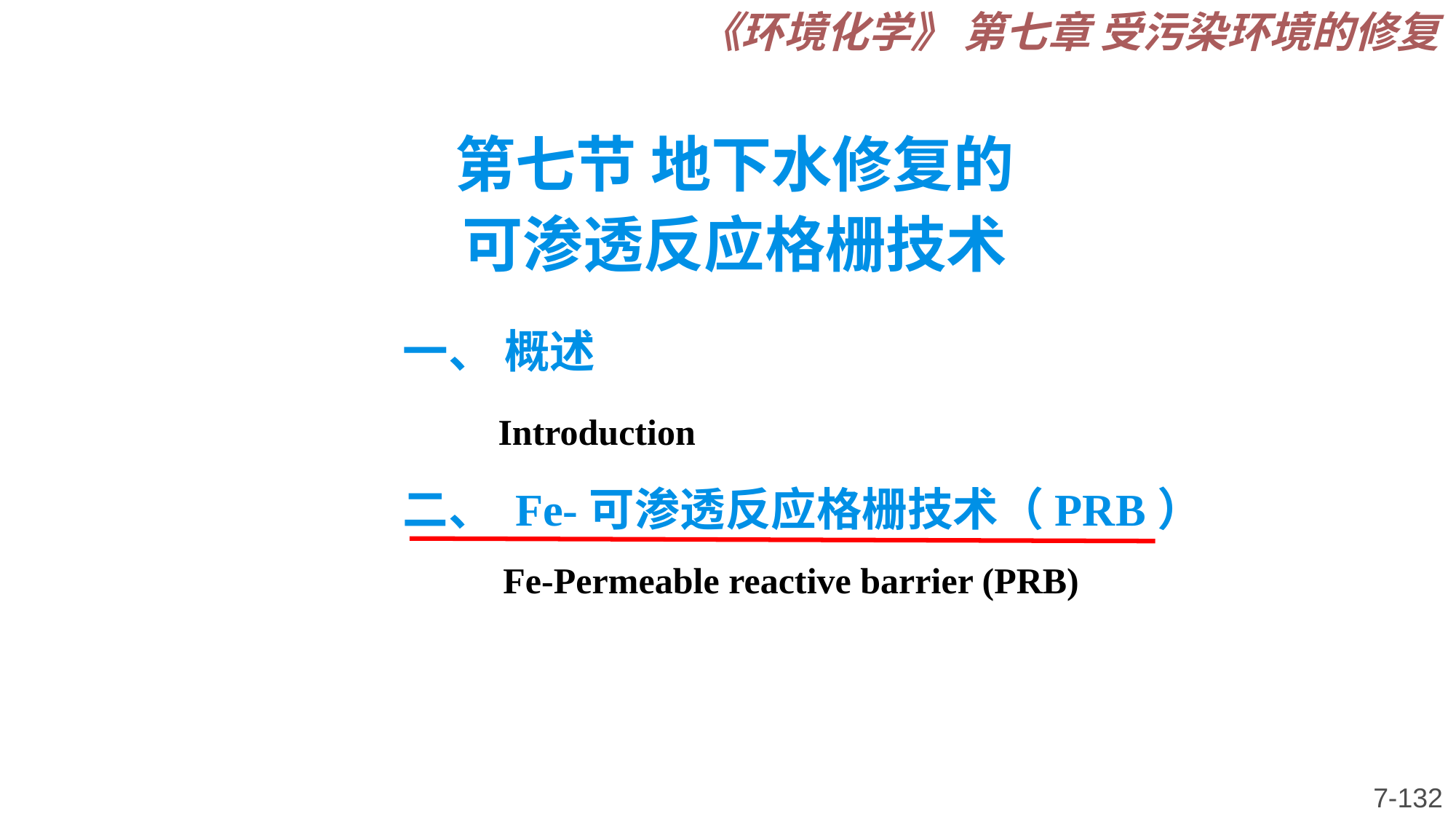

《环境化学》 第七章 受污染环境的修复
# 第七节 地下水修复的 可渗透反应格栅技术
一、 概述
         Introduction
二、 Fe-可渗透反应格栅技术（PRB）
           Fe-Permeable reactive barrier (PRB)

7-132